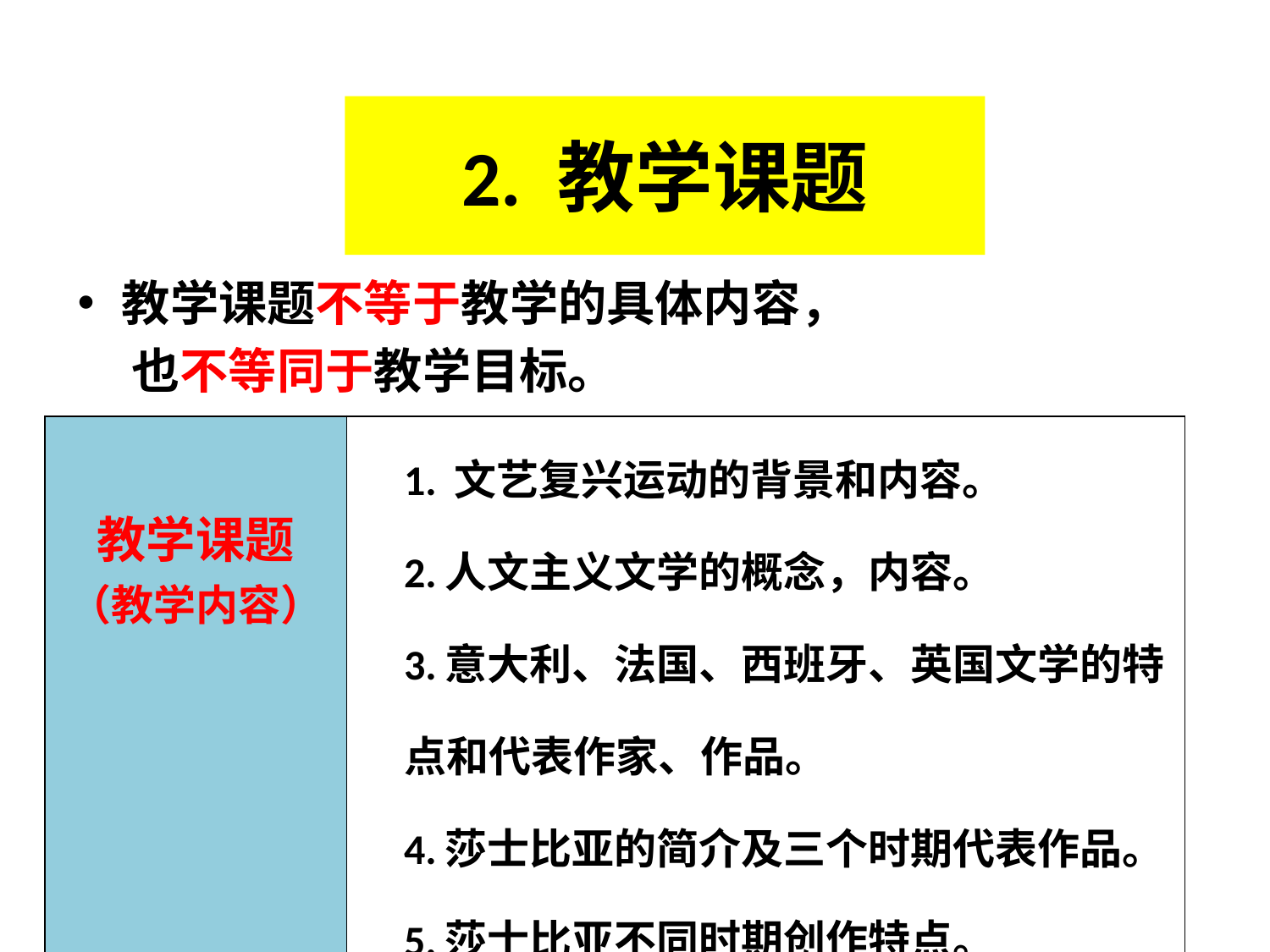

# 2. 教学课题
教学课题不等于教学的具体内容，
    也不等同于教学目标。
| 教学课题 （教学内容） | 1. 文艺复兴运动的背景和内容。 2.人文主义文学的概念，内容。 3.意大利、法国、西班牙、英国文学的特点和代表作家、作品。 4.莎士比亚的简介及三个时期代表作品。 5.莎士比亚不同时期创作特点。 |
| --- | --- |